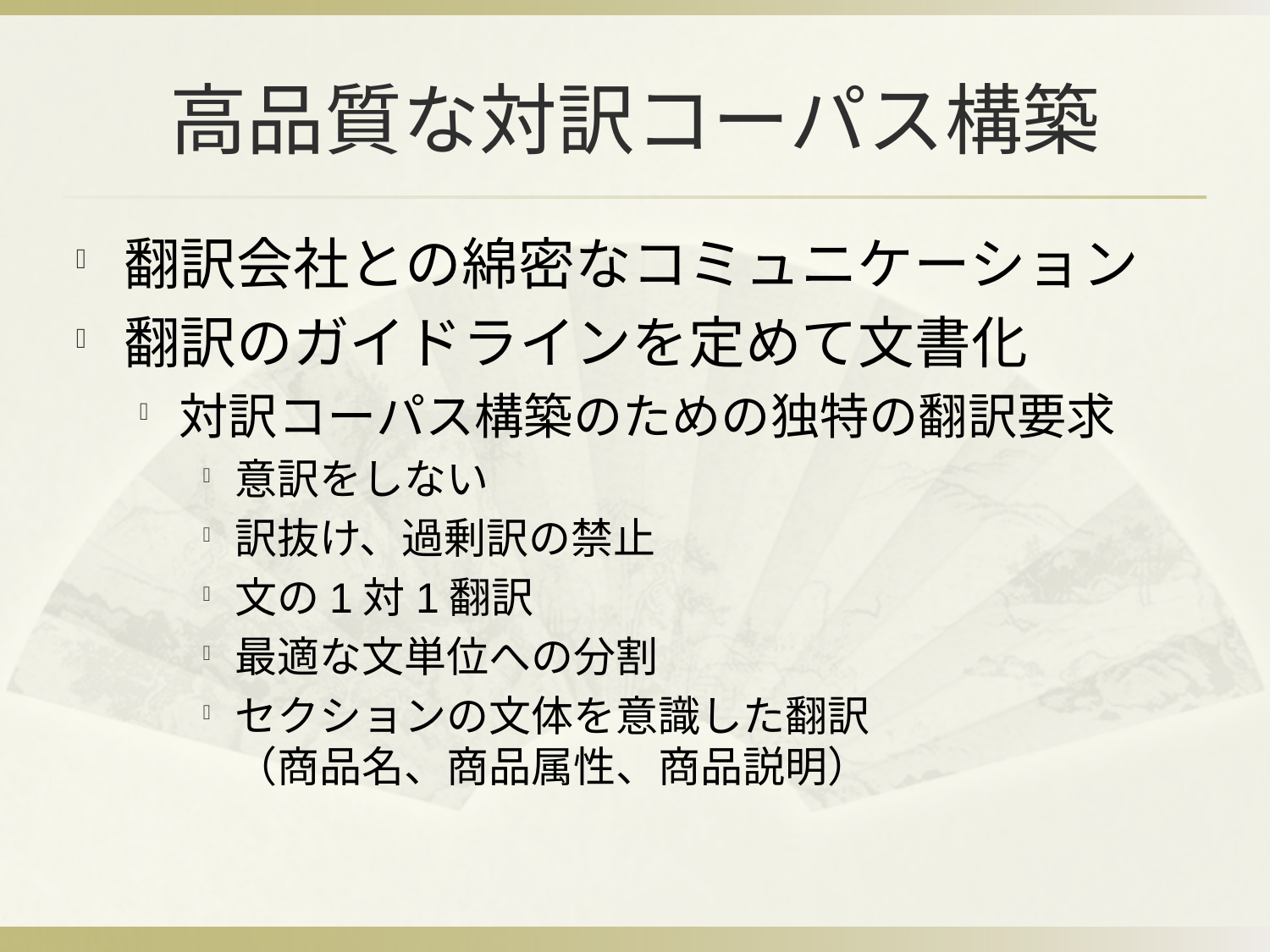

# 高品質な対訳コーパス構築
翻訳会社との綿密なコミュニケーション
翻訳のガイドラインを定めて文書化
対訳コーパス構築のための独特の翻訳要求
意訳をしない
訳抜け、過剰訳の禁止
文の1対1翻訳
最適な文単位への分割
セクションの文体を意識した翻訳
（商品名、商品属性、商品説明）